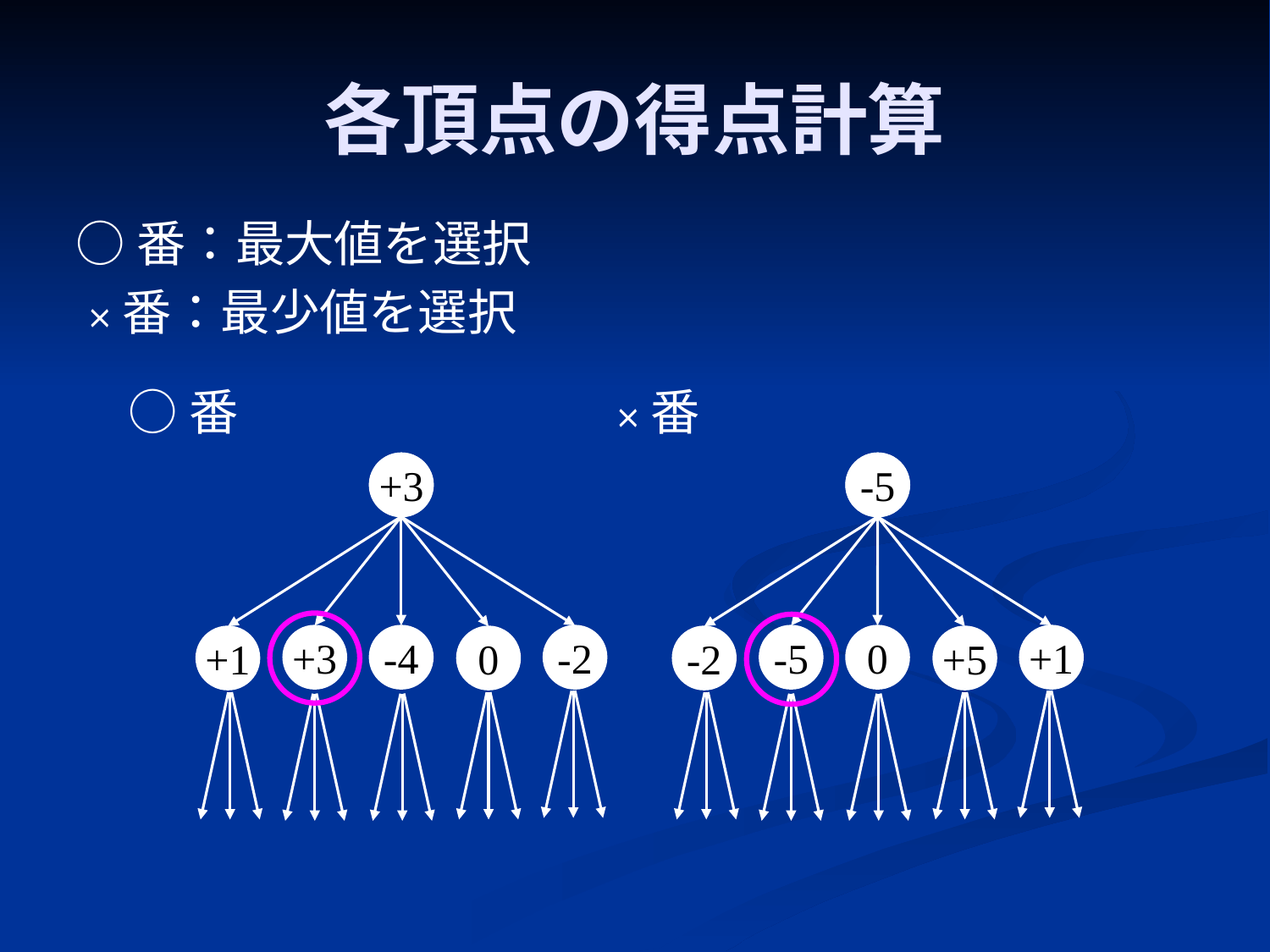

# 各頂点の得点計算
○番：最大値を選択
×番：最少値を選択
○番
×番

+3

-5

+3
-4
-2
-5
0
+1
+1
0
-2
+5